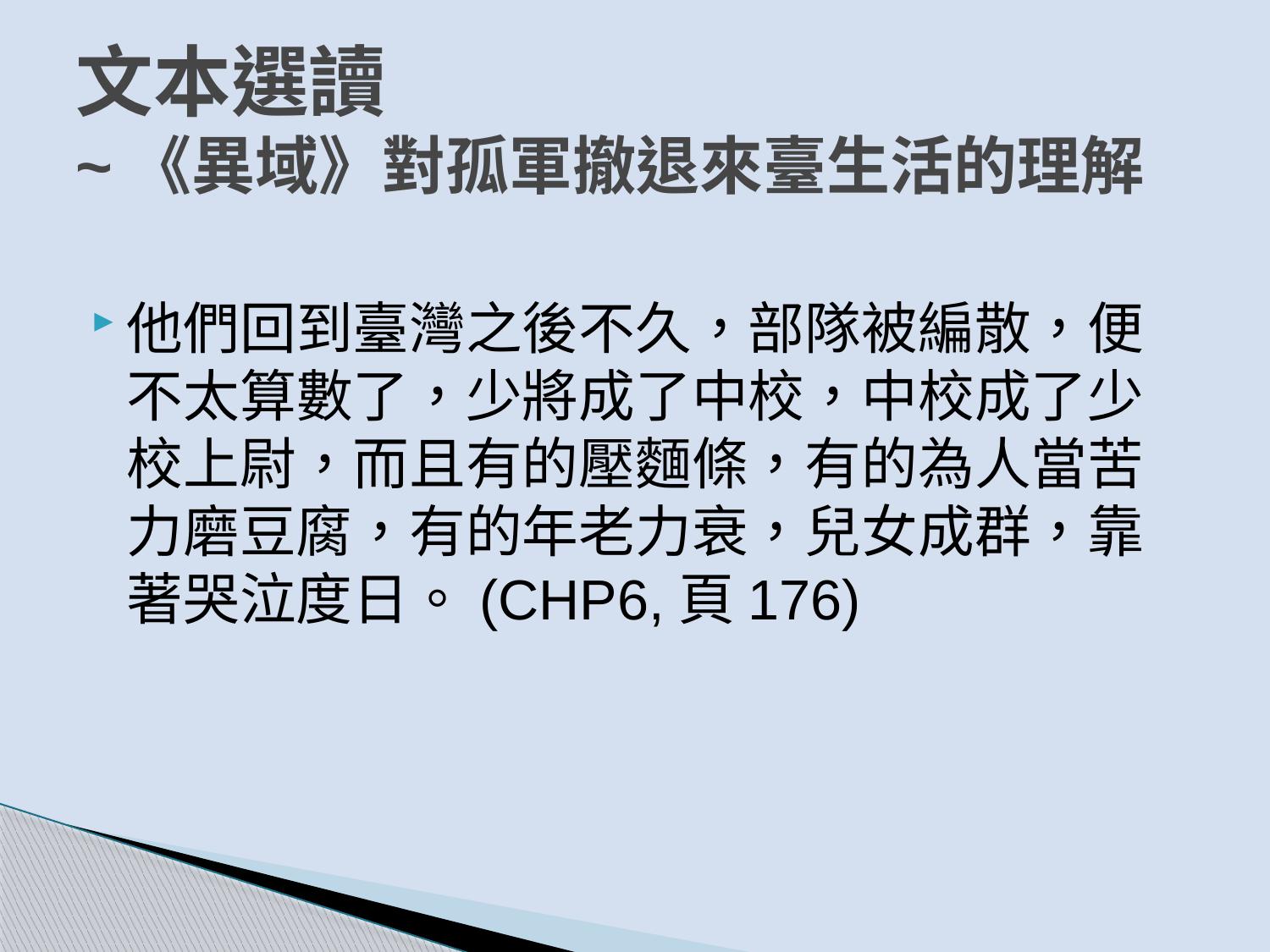

# 文本選讀 ~《異域》對孤軍撤退來臺生活的理解
他們回到臺灣之後不久，部隊被編散，便不太算數了，少將成了中校，中校成了少校上尉，而且有的壓麵條，有的為人當苦力磨豆腐，有的年老力衰，兒女成群，靠著哭泣度日。(CHP6,頁176)